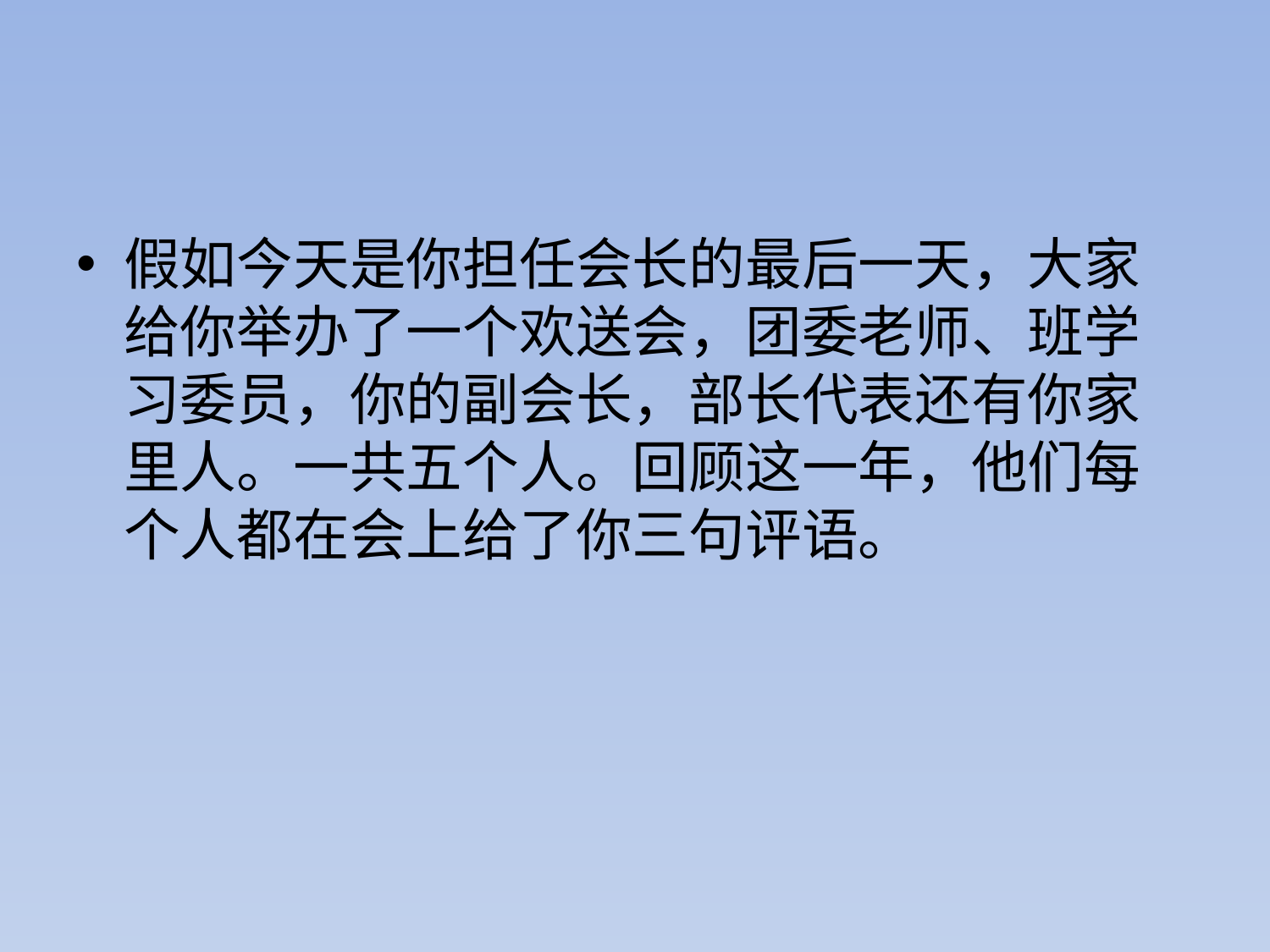

#
假如今天是你担任会长的最后一天，大家给你举办了一个欢送会，团委老师、班学习委员，你的副会长，部长代表还有你家里人。一共五个人。回顾这一年，他们每个人都在会上给了你三句评语。